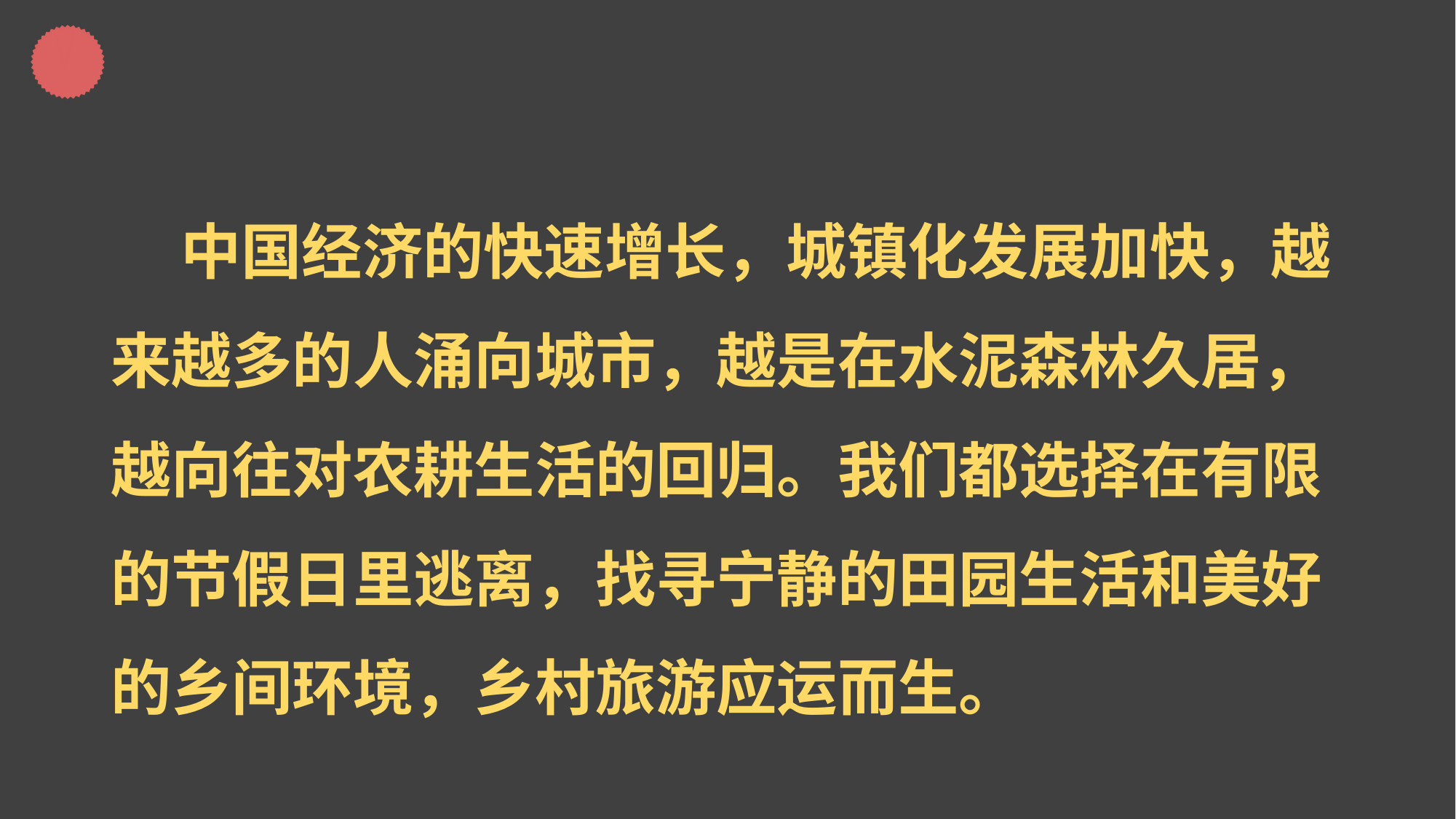

中国经济的快速增长，城镇化发展加快，越来越多的人涌向城市，越是在水泥森林久居，越向往对农耕生活的回归。我们都选择在有限的节假日里逃离，找寻宁静的田园生活和美好的乡间环境，乡村旅游应运而生。
#